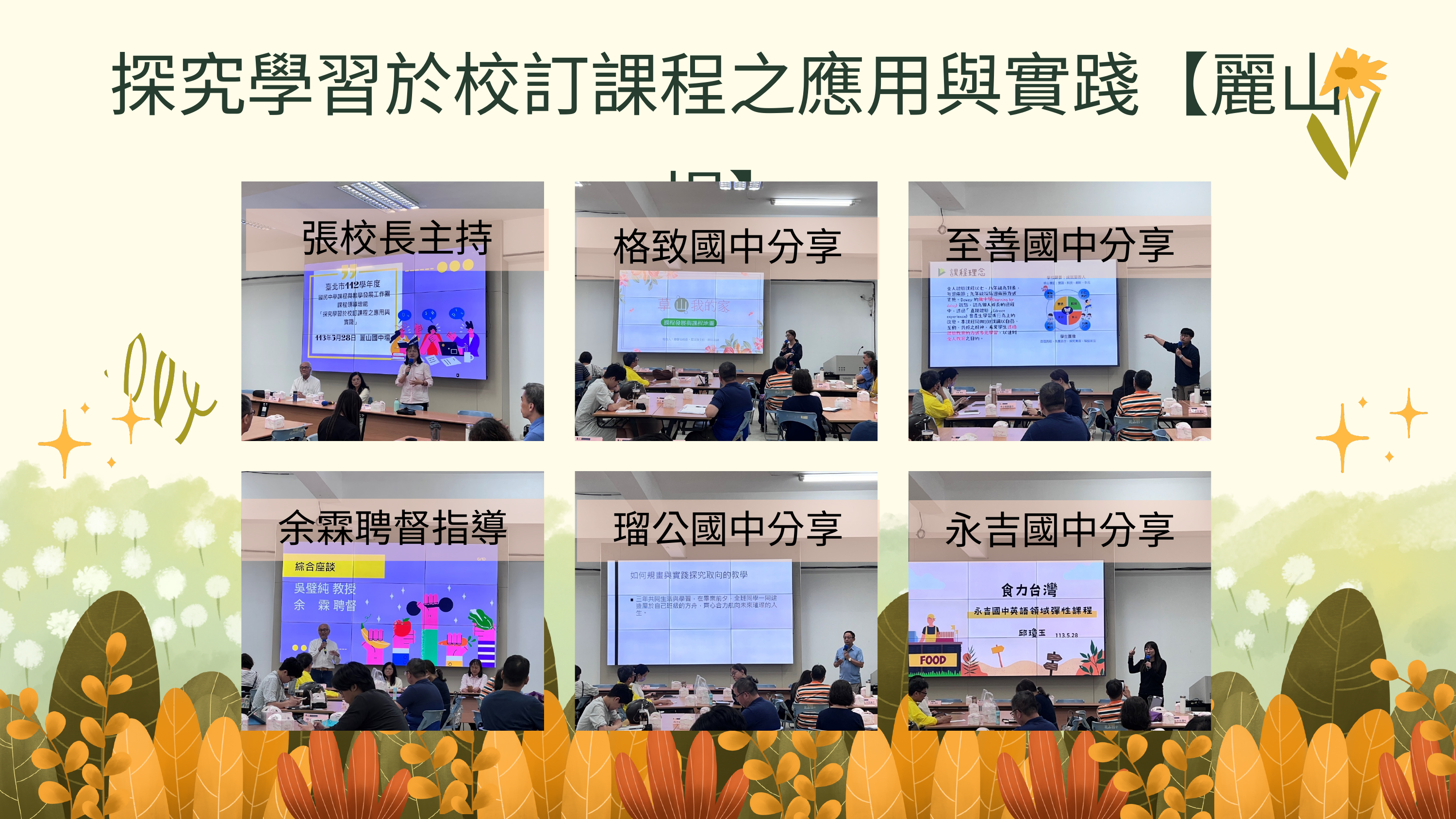

探究學習於校訂課程之應用與實踐【麗山場】

張校長主持
格致國中分享
至善國中分享
余霖聘督指導
瑠公國中分享
永吉國中分享